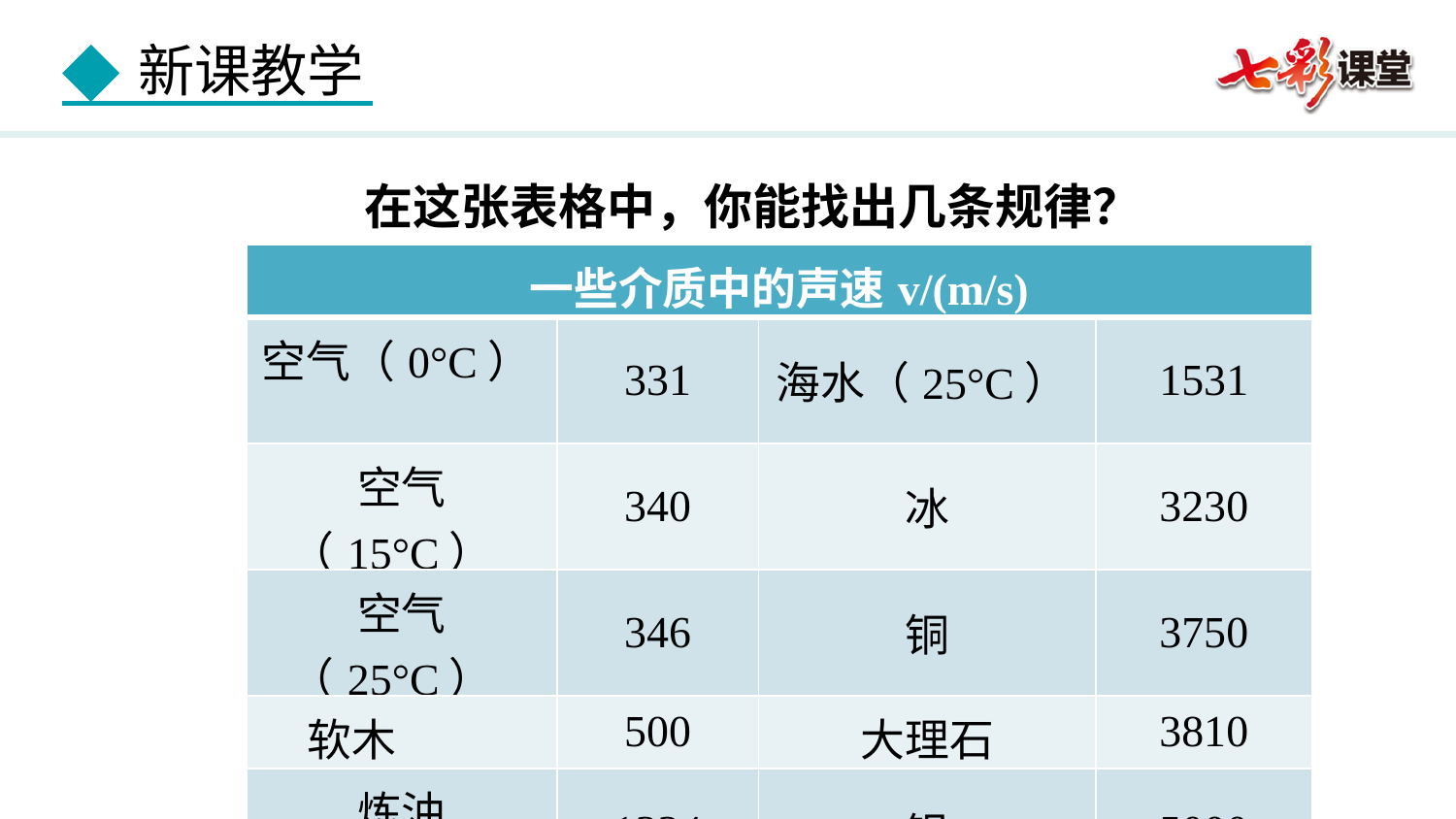

在这张表格中，你能找出几条规律？
| 一些介质中的声速v/(m/s) |  |  |  |
| --- | --- | --- | --- |
| 空气（0°C） | 331 | 海水（25°C） | 1531 |
| 空气（15°C） | 340 | 冰 | 3230 |
| 空气（25°C） | 346 | 铜 | 3750 |
| 软木 | 500 | 大理石 | 3810 |
| 炼油（25°C） | 1324 | 铝 | 5000 |
| 水（常温） | 1500 | 铁 | 5200 |